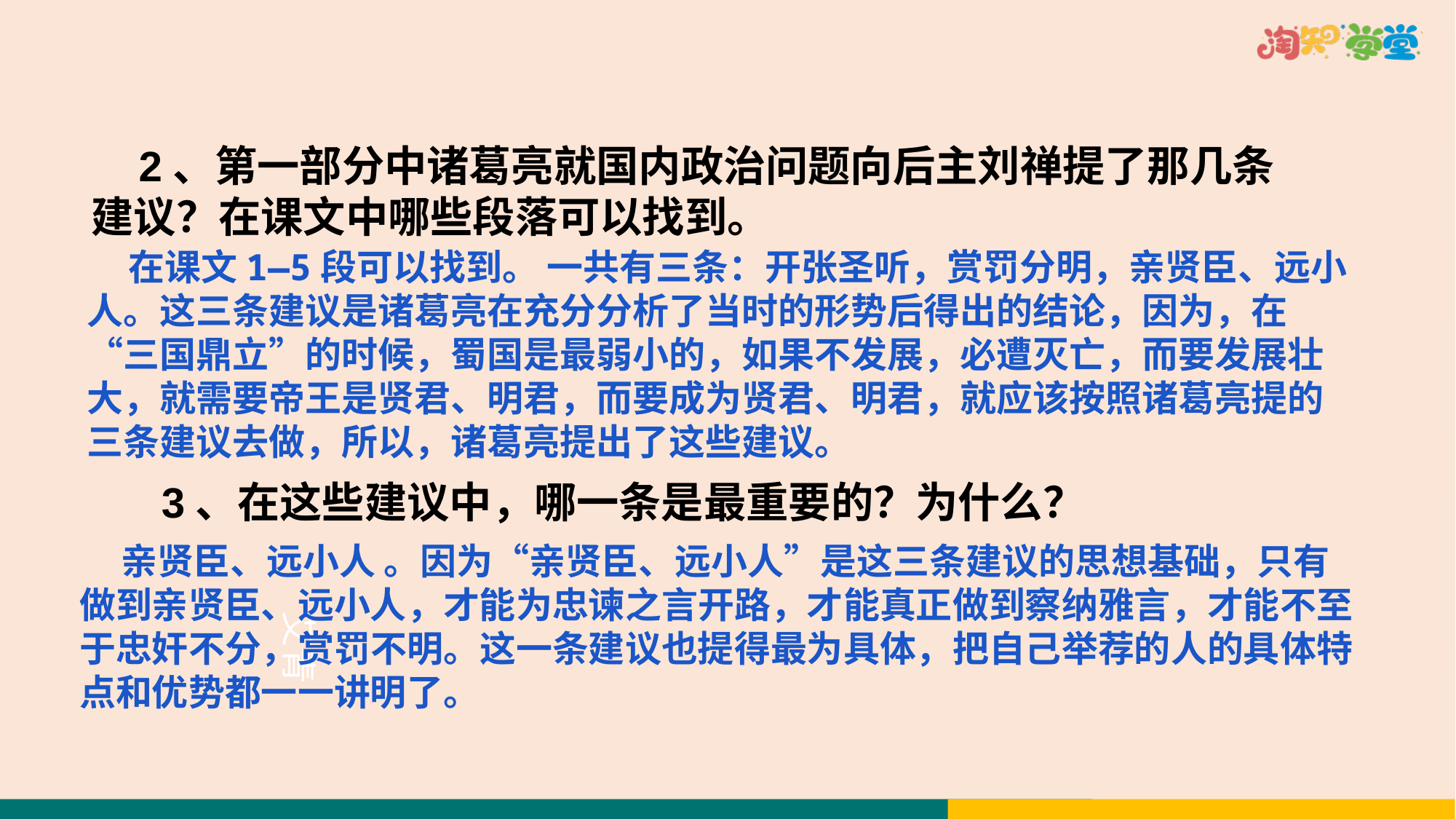

2、第一部分中诸葛亮就国内政治问题向后主刘禅提了那几条建议？在课文中哪些段落可以找到。
    在课文1—5段可以找到。 一共有三条：开张圣听，赏罚分明，亲贤臣、远小人。这三条建议是诸葛亮在充分分析了当时的形势后得出的结论，因为，在“三国鼎立”的时候，蜀国是最弱小的，如果不发展，必遭灭亡，而要发展壮大，就需要帝王是贤君、明君，而要成为贤君、明君，就应该按照诸葛亮提的三条建议去做，所以，诸葛亮提出了这些建议。
3、在这些建议中，哪一条是最重要的？为什么？
    亲贤臣、远小人 。因为“亲贤臣、远小人”是这三条建议的思想基础，只有做到亲贤臣、远小人，才能为忠谏之言开路，才能真正做到察纳雅言，才能不至于忠奸不分，赏罚不明。这一条建议也提得最为具体，把自己举荐的人的具体特点和优势都一一讲明了。
艾青